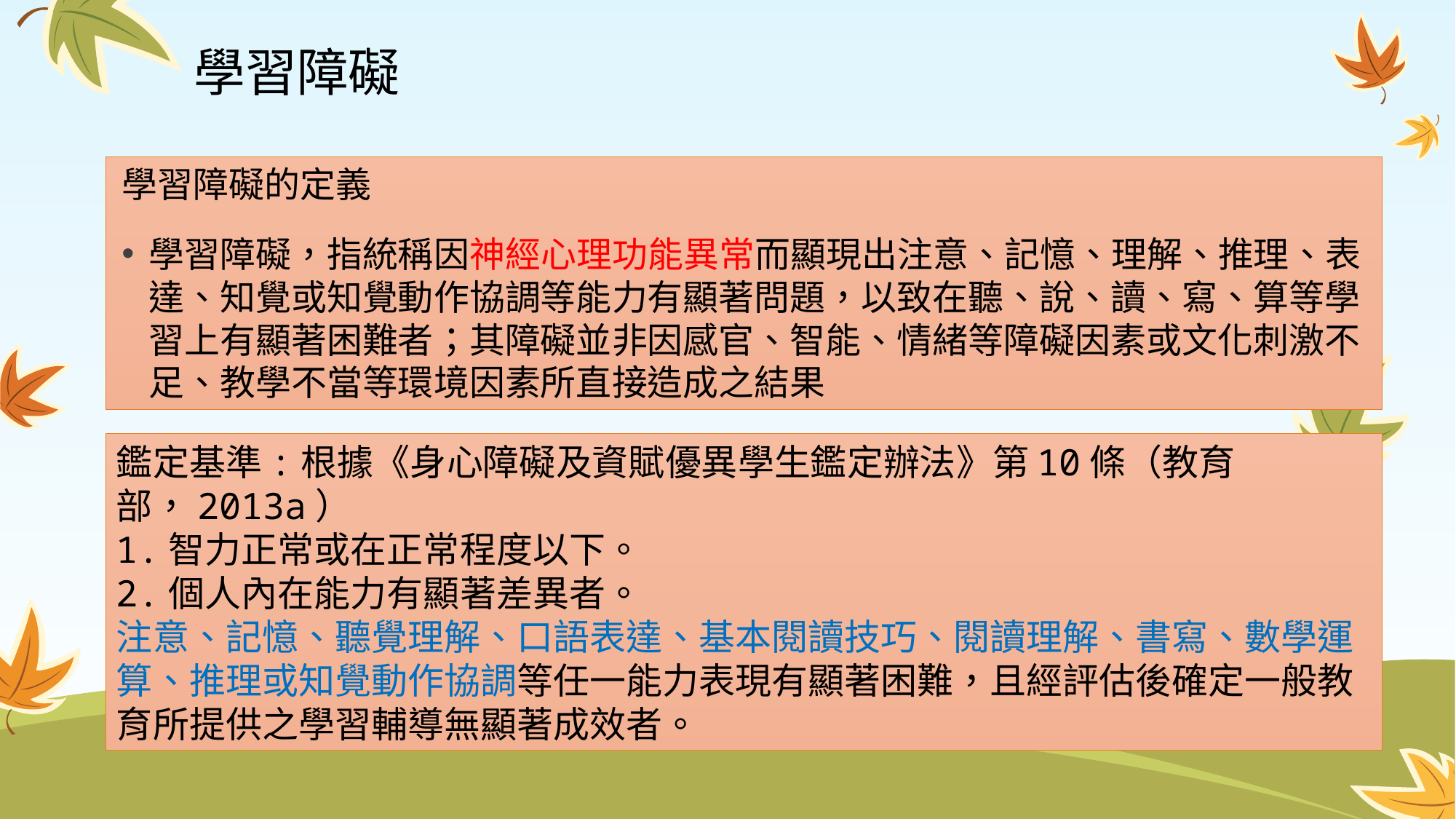

# 學習障礙
學習障礙的定義
學習障礙，指統稱因神經心理功能異常而顯現出注意、記憶、理解、推理、表達、知覺或知覺動作協調等能力有顯著問題，以致在聽、說、讀、寫、算等學習上有顯著困難者；其障礙並非因感官、智能、情緒等障礙因素或文化刺激不足、教學不當等環境因素所直接造成之結果

鑑定基準:根據《身心障礙及資賦優異學生鑑定辦法》第10條（教育部，2013a）
1.智力正常或在正常程度以下。
2.個人內在能力有顯著差異者。
注意、記憶、聽覺理解、口語表達、基本閱讀技巧、閱讀理解、書寫、數學運算、推理或知覺動作協調等任一能力表現有顯著困難，且經評估後確定一般教育所提供之學習輔導無顯著成效者。